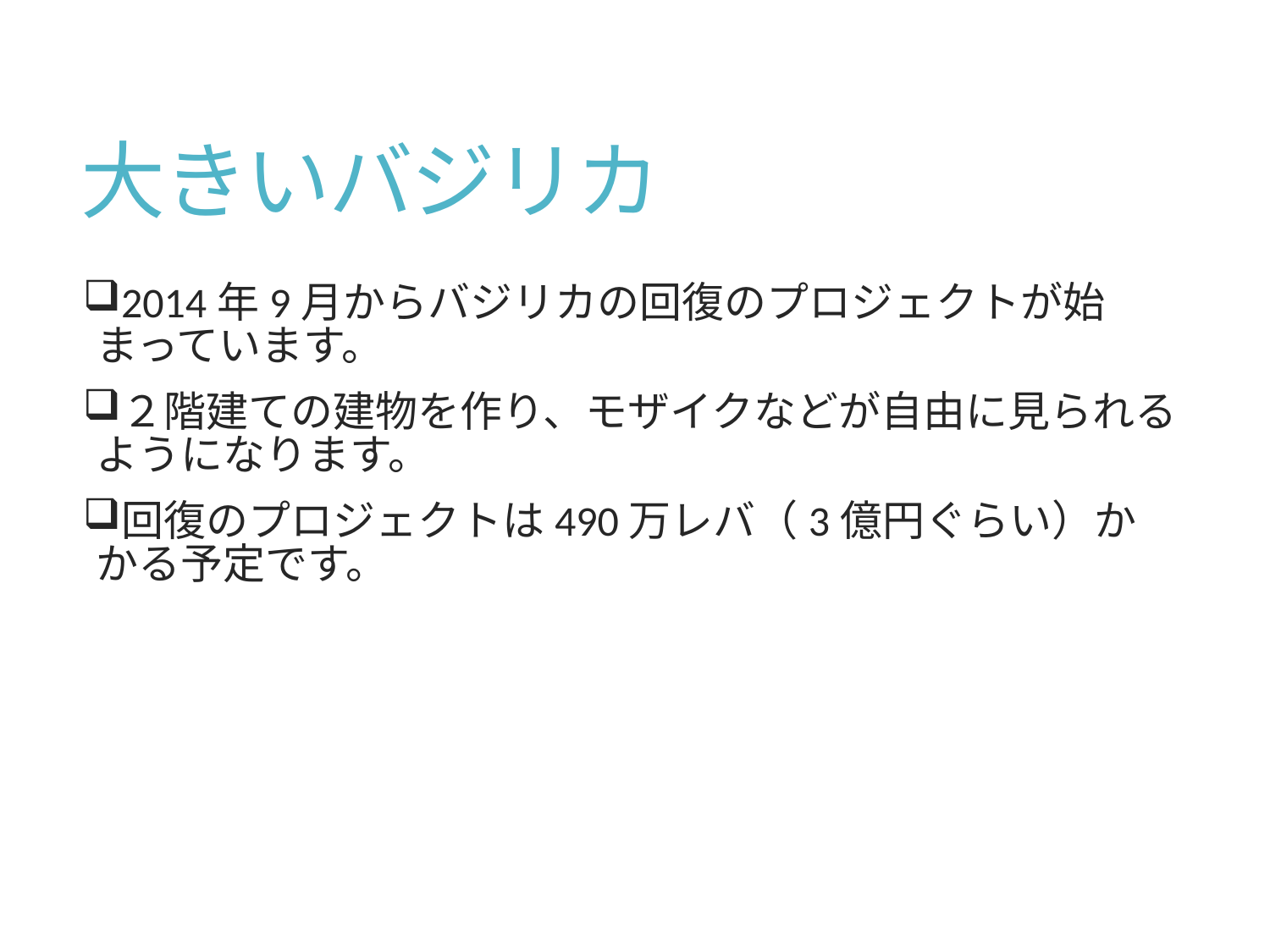

# 大きいバジリカ
2014年9月からバジリカの回復のプロジェクトが始まっています。
２階建ての建物を作り、モザイクなどが自由に見られるようになります。
回復のプロジェクトは490万レバ（3億円ぐらい）かかる予定です。